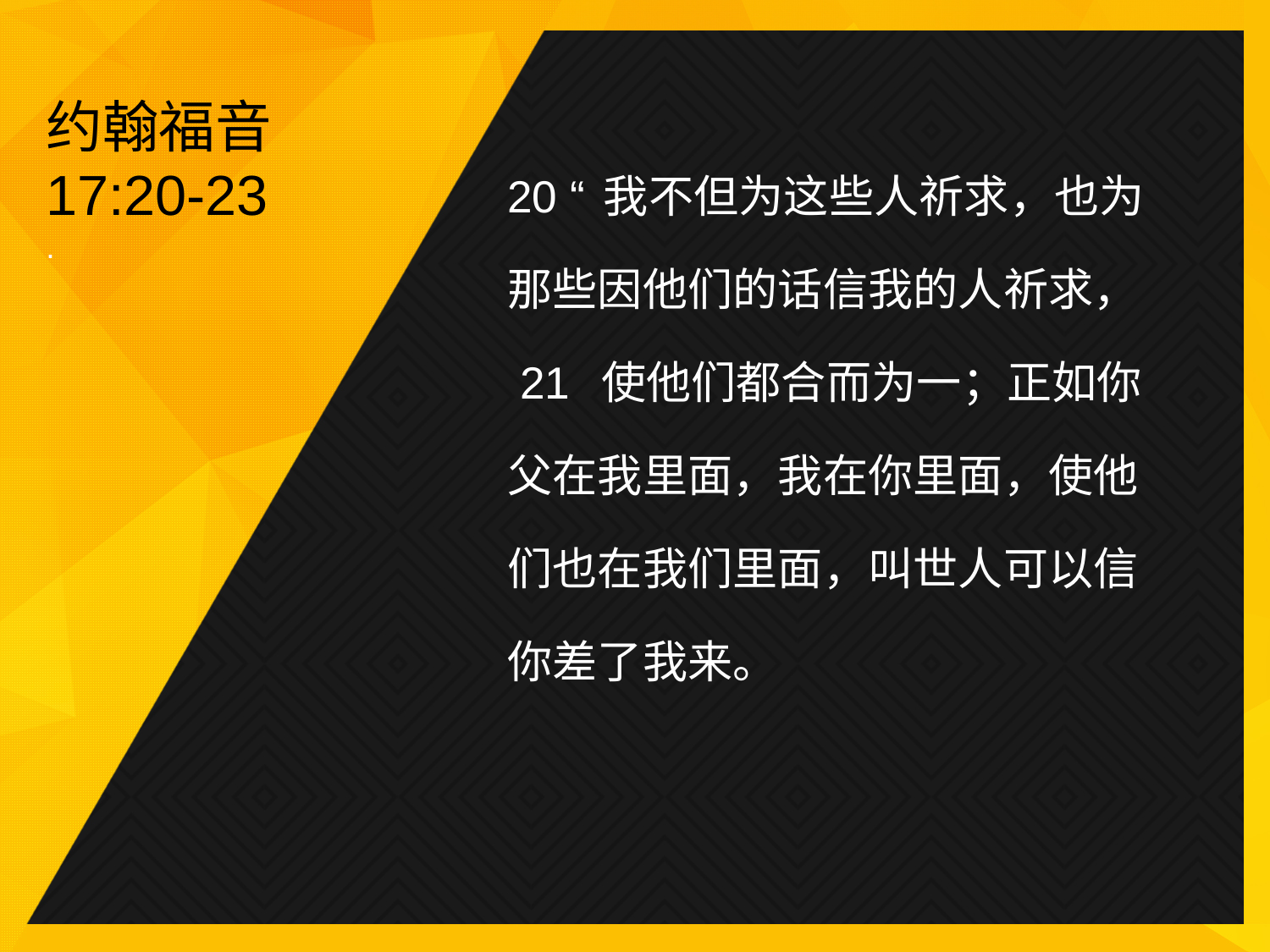

约翰福音
17:20-23
.
20 “我不但为这些人祈求，也为那些因他们的话信我的人祈求，
 21 使他们都合而为一；正如你父在我里面，我在你里面，使他们也在我们里面，叫世人可以信你差了我来。